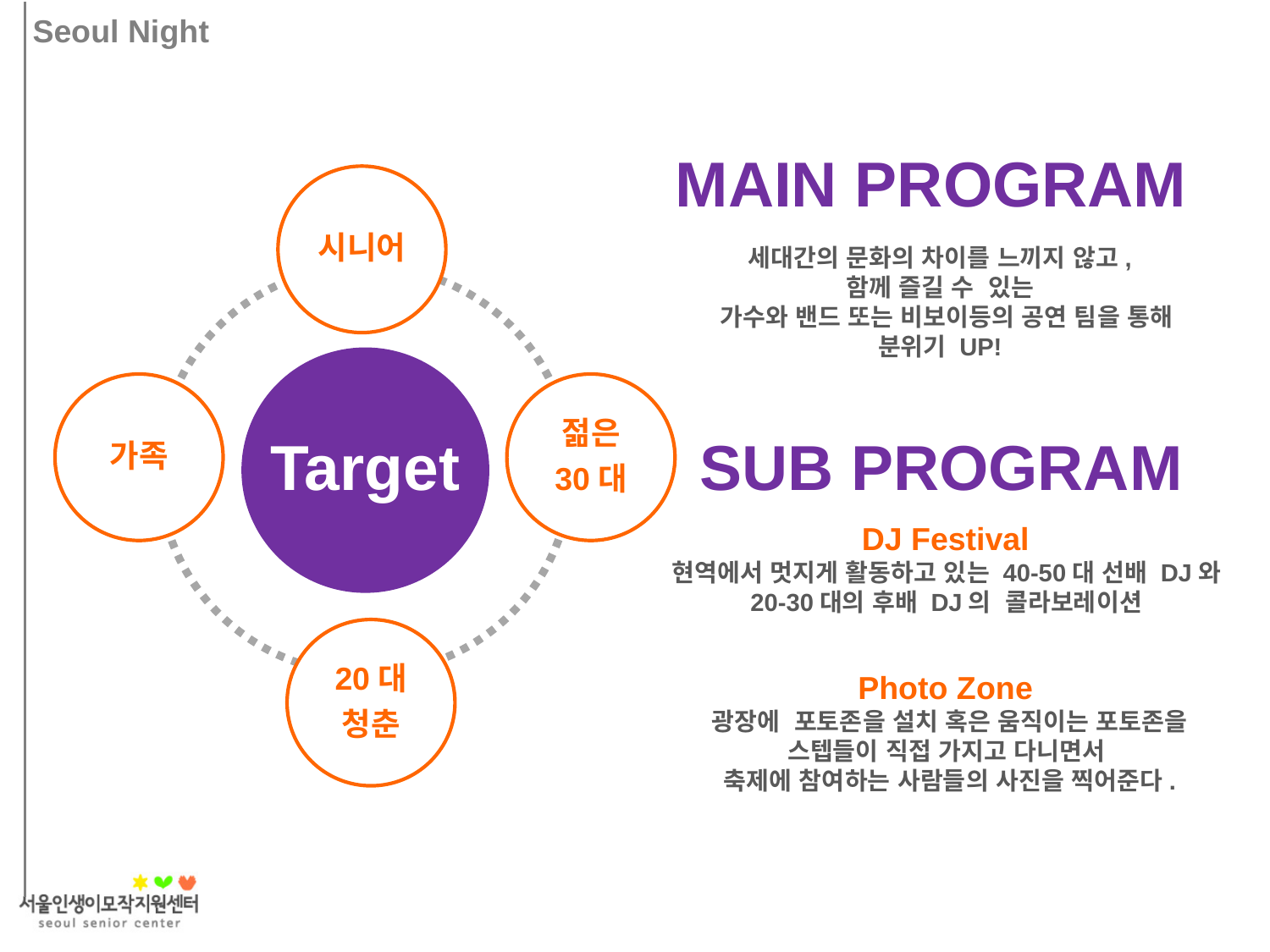

Seoul Night
MAIN PROGRAM
시니어

Target
가족
젊은
30대
20대
청춘
세대간의 문화의 차이를 느끼지 않고,
함께 즐길 수  있는
 가수와 밴드 또는 비보이등의 공연 팀을 통해
분위기 UP!
SUB PROGRAM
DJ Festival
현역에서 멋지게 활동하고 있는 40-50대 선배 DJ와
20-30대의 후배 DJ의  콜라보레이션

Photo Zone
광장에  포토존을 설치 혹은 움직이는 포토존을
스텝들이 직접 가지고 다니면서
축제에 참여하는 사람들의 사진을 찍어준다.